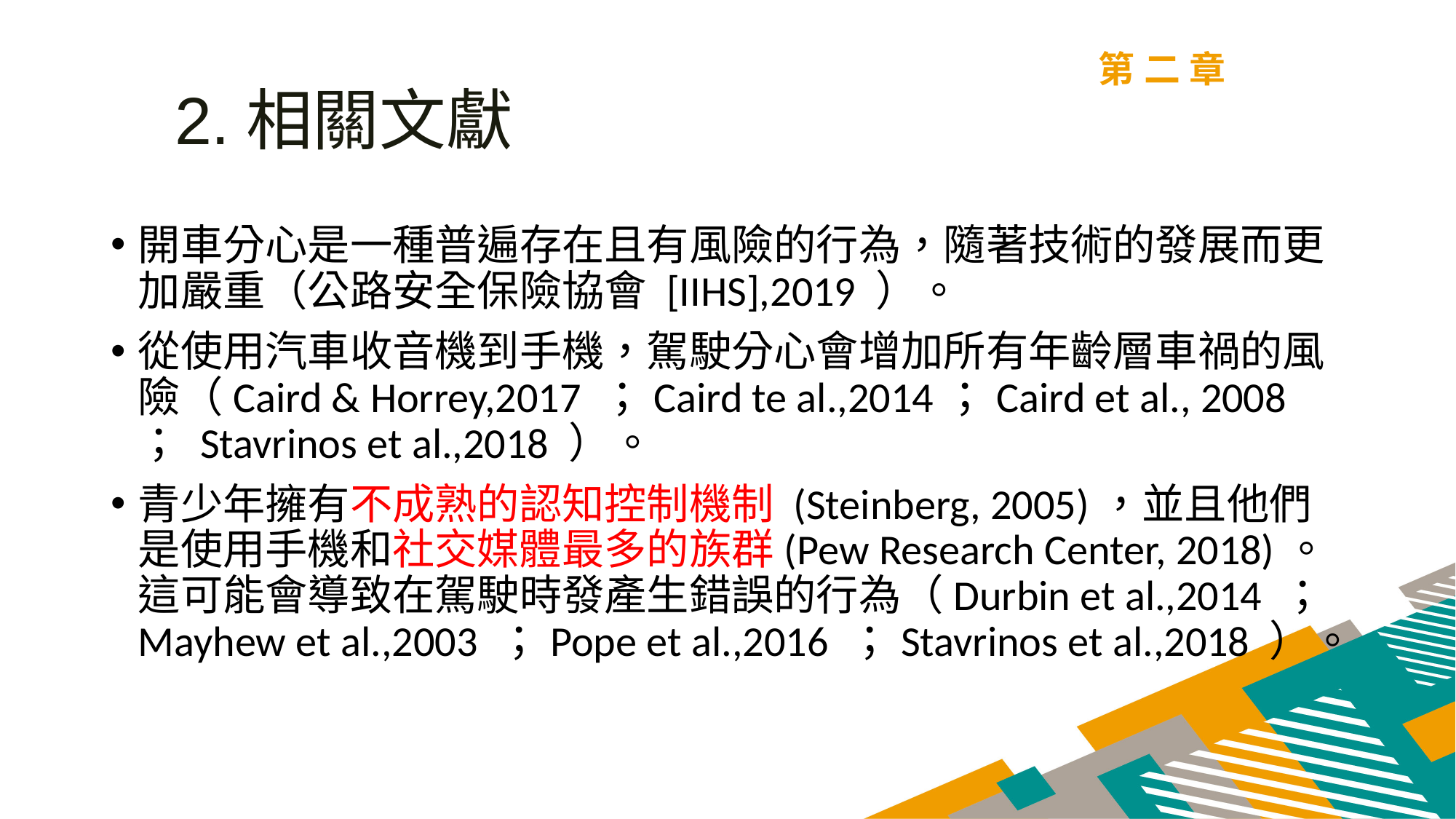

第二章
2.相關文獻
開車分心是一種普遍存在且有風險的行為，隨著技術的發展而更加嚴重（公路安全保險協會 [IIHS],2019 ）。
從使用汽車收音機到手機，駕駛分心會增加所有年齡層車禍的風險（Caird & Horrey,2017 ；Caird te al.,2014；Caird et al., 2008 ； Stavrinos et al.,2018 ）。
青少年擁有不成熟的認知控制機制 (Steinberg, 2005)，並且他們是使用手機和社交媒體最多的族群(Pew Research Center, 2018)。這可能會導致在駕駛時發產生錯誤的行為（Durbin et al.,2014 ；Mayhew et al.,2003 ；Pope et al.,2016 ；Stavrinos et al.,2018 ）。